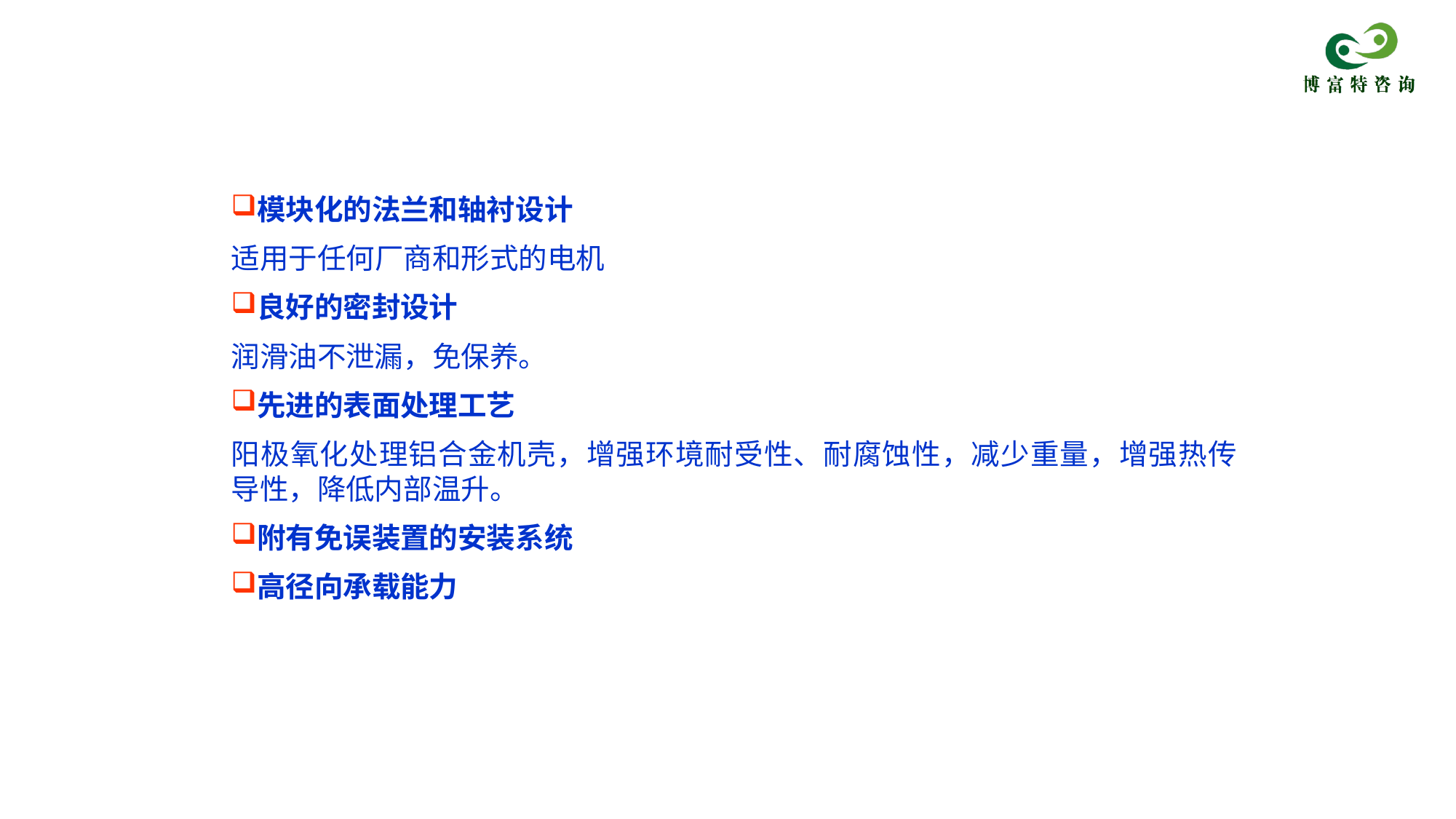

NS/PS系列减速器的特点（续）
模块化的法兰和轴衬设计
适用于任何厂商和形式的电机
良好的密封设计
润滑油不泄漏，免保养。
先进的表面处理工艺
阳极氧化处理铝合金机壳，增强环境耐受性、耐腐蚀性，减少重量，增强热传导性，降低内部温升。
附有免误装置的安装系统
高径向承载能力